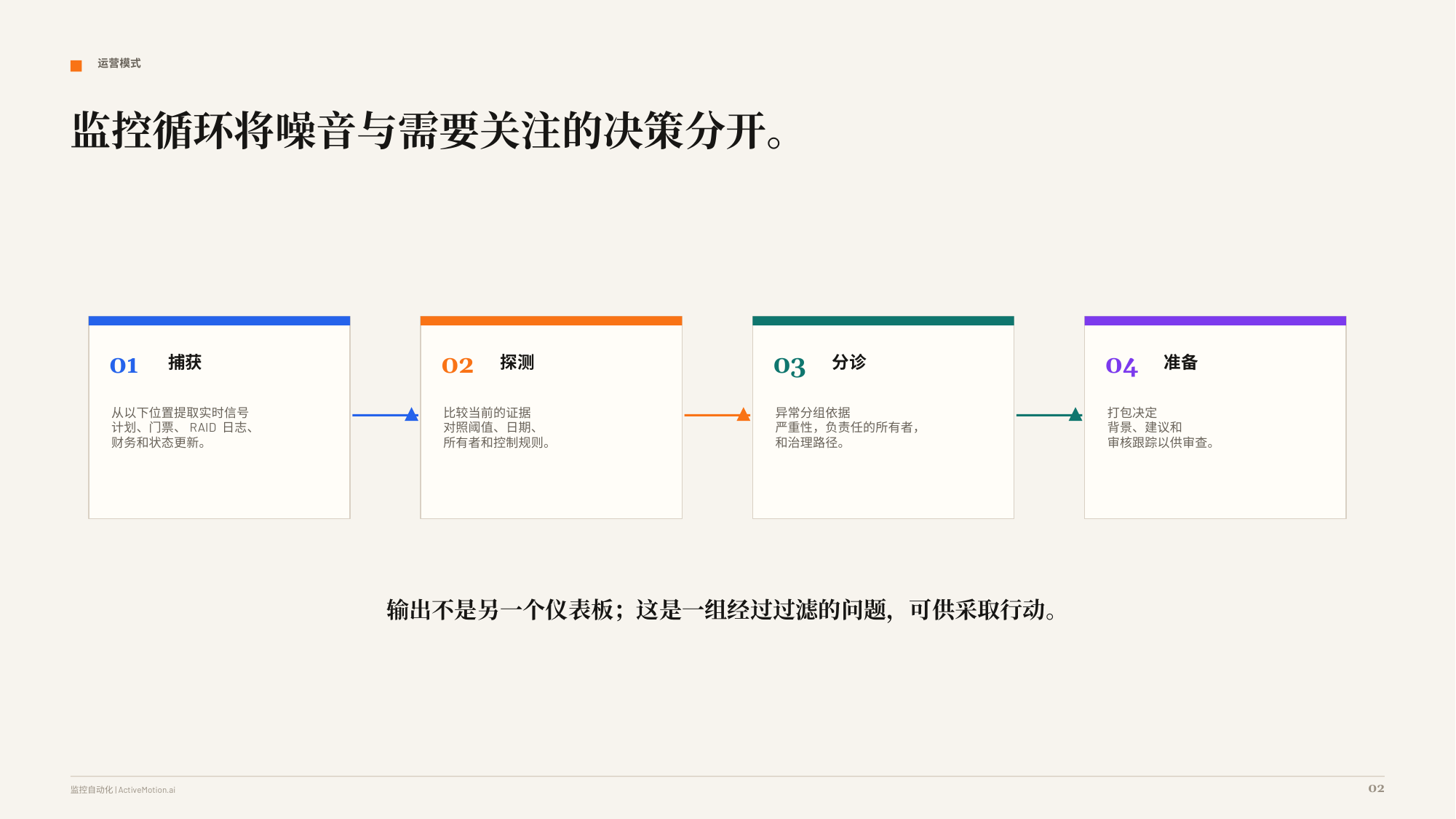

运营模式

监控循环将噪音与需要关注的决策分开。

01
02
03
04
捕获
探测
分诊
准备
从以下位置提取实时信号
计划、门票、RAID 日志、
财务和状态更新。
比较当前的证据
对照阈值、日期、
所有者和控制规则。
异常分组依据
严重性，负责任的所有者，
和治理路径。
打包决定
背景、建议和
审核跟踪以供审查。

输出不是另一个仪表板；这是一组经过过滤的问题，可供采取行动。

02
监控自动化| ActiveMotion.ai